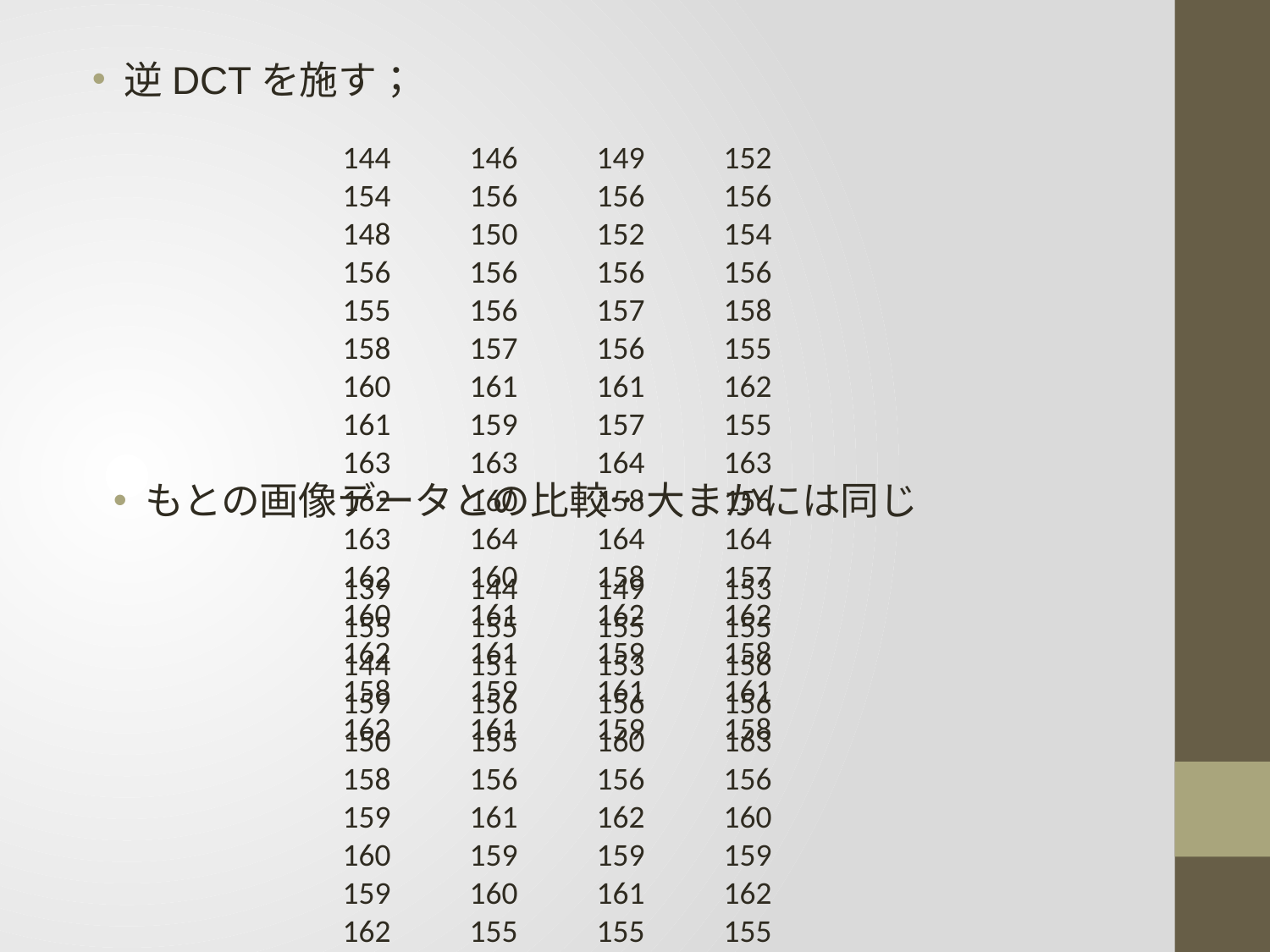

逆DCTを施す；
144	146	149	152	154	156	156	156
148	150	152	154	156	156	156	156
155	156	157	158	158	157	156	155
160	161	161	162	161	159	157	155
163	163	164	163	162	160	158	156
163	164	164	164	162	160	158	157
160	161	162	162	162	161	159	158
158	159	161	161	162	161	159	158
もとの画像データとの比較…大まかには同じ
139	144	149	153	155	155	155	155
144	151	153	156	159	156	156	156
150	155	160	163	158	156	156	156
159	161	162	160	160	159	159	159
159	160	161	162	162	155	155	155
161	161	161	161	160	157	157	157
162	162	161	163	162	157	157	157
162	162	161	161	163	158	158	158